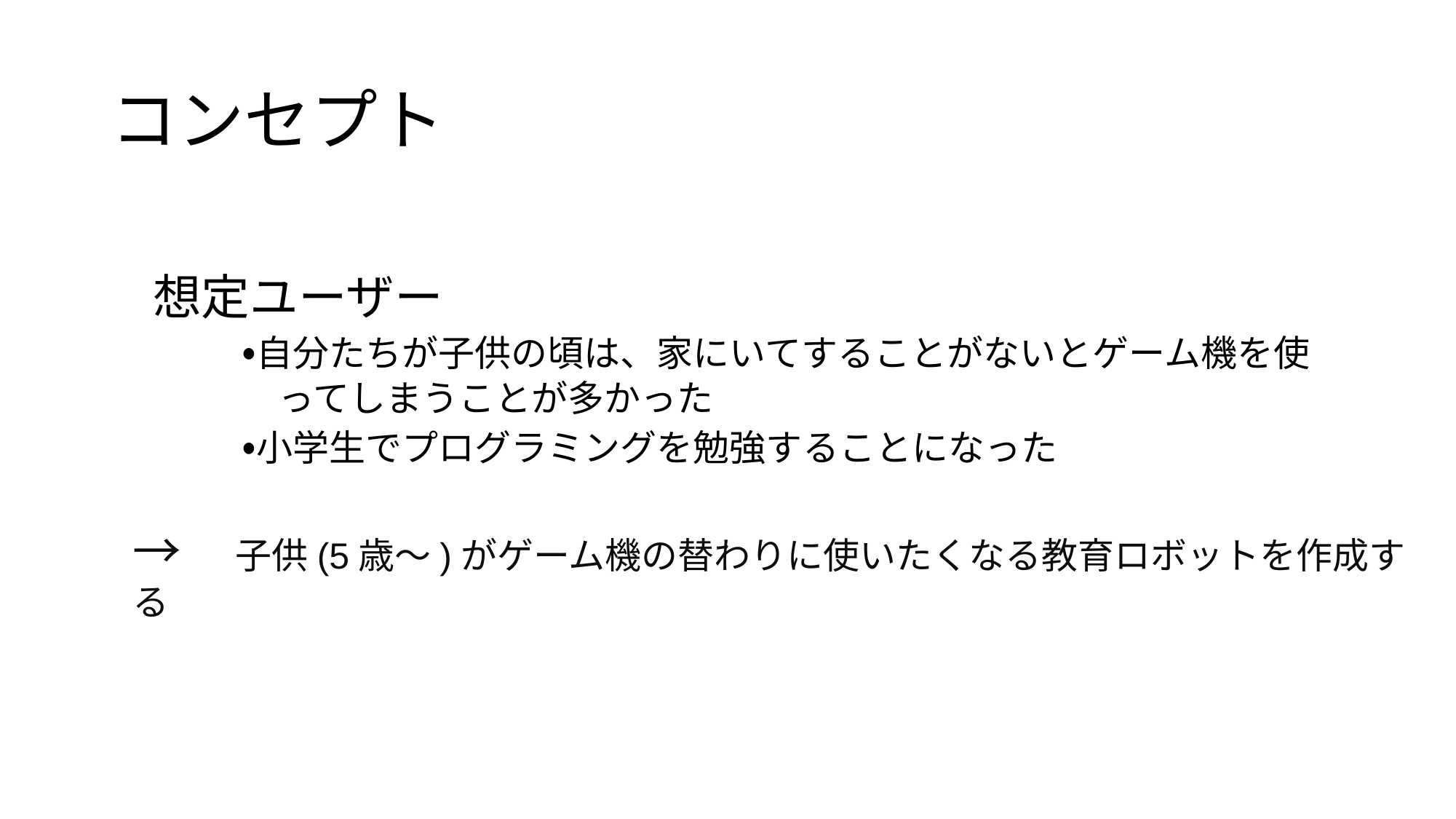

# コンセプト
 想定ユーザー
	・自分たちが子供の頃は、家にいてすることがないとゲーム機を使
	　ってしまうことが多かった
	・小学生でプログラミングを勉強することになった
→　子供(5歳～)がゲーム機の替わりに使いたくなる教育ロボットを作成する